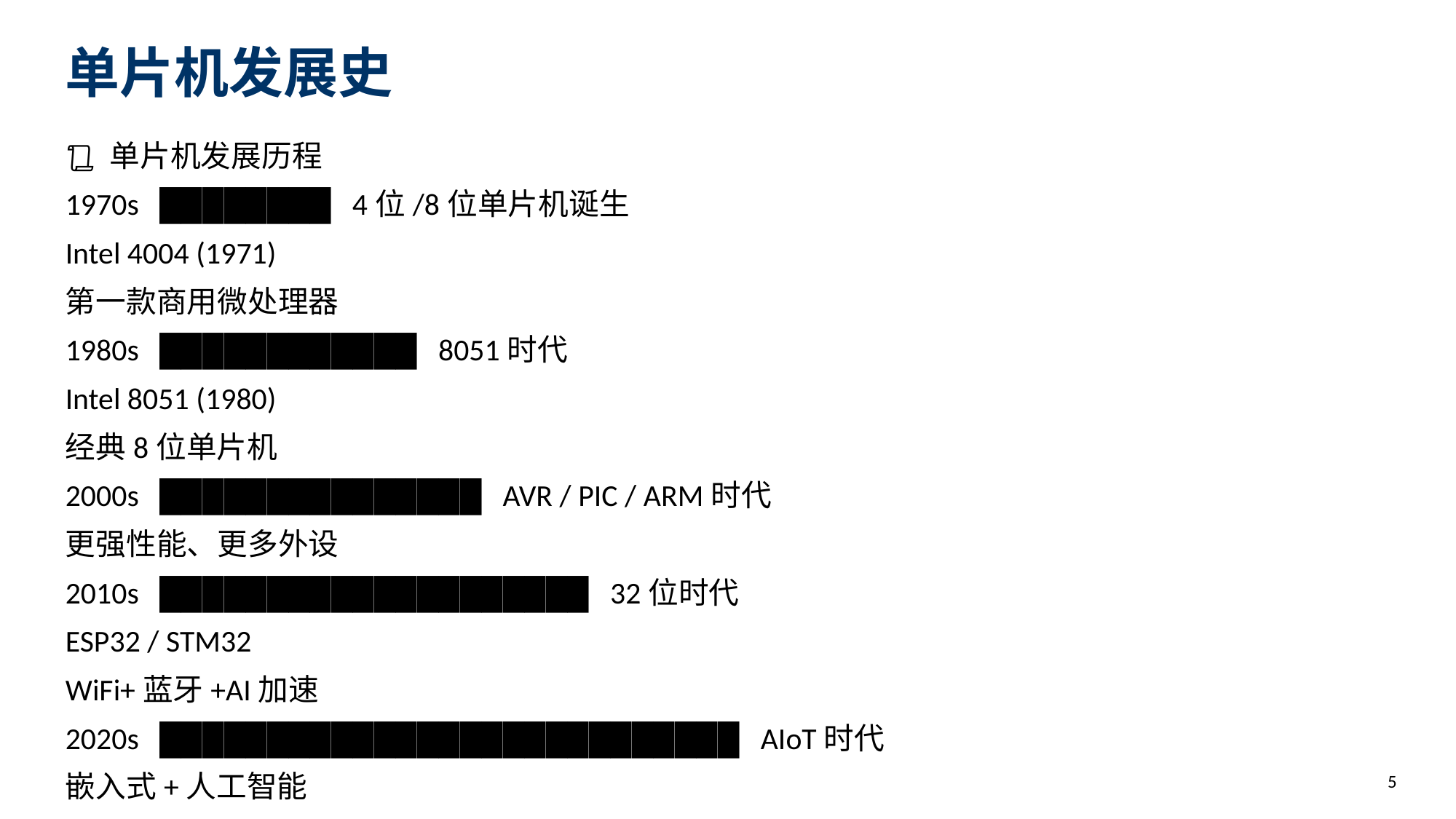

单片机发展史
📜 单片机发展历程
1970s   ████████   4位/8位单片机诞生
Intel 4004 (1971)
第一款商用微处理器
1980s   ████████████   8051时代
Intel 8051 (1980)
经典8位单片机
2000s   ███████████████   AVR / PIC / ARM时代
更强性能、更多外设
2010s   ████████████████████   32位时代
ESP32 / STM32
WiFi+蓝牙+AI加速
2020s   ███████████████████████████   AIoT时代
嵌入式+人工智能
ESP32-S3 / RISC-V
5